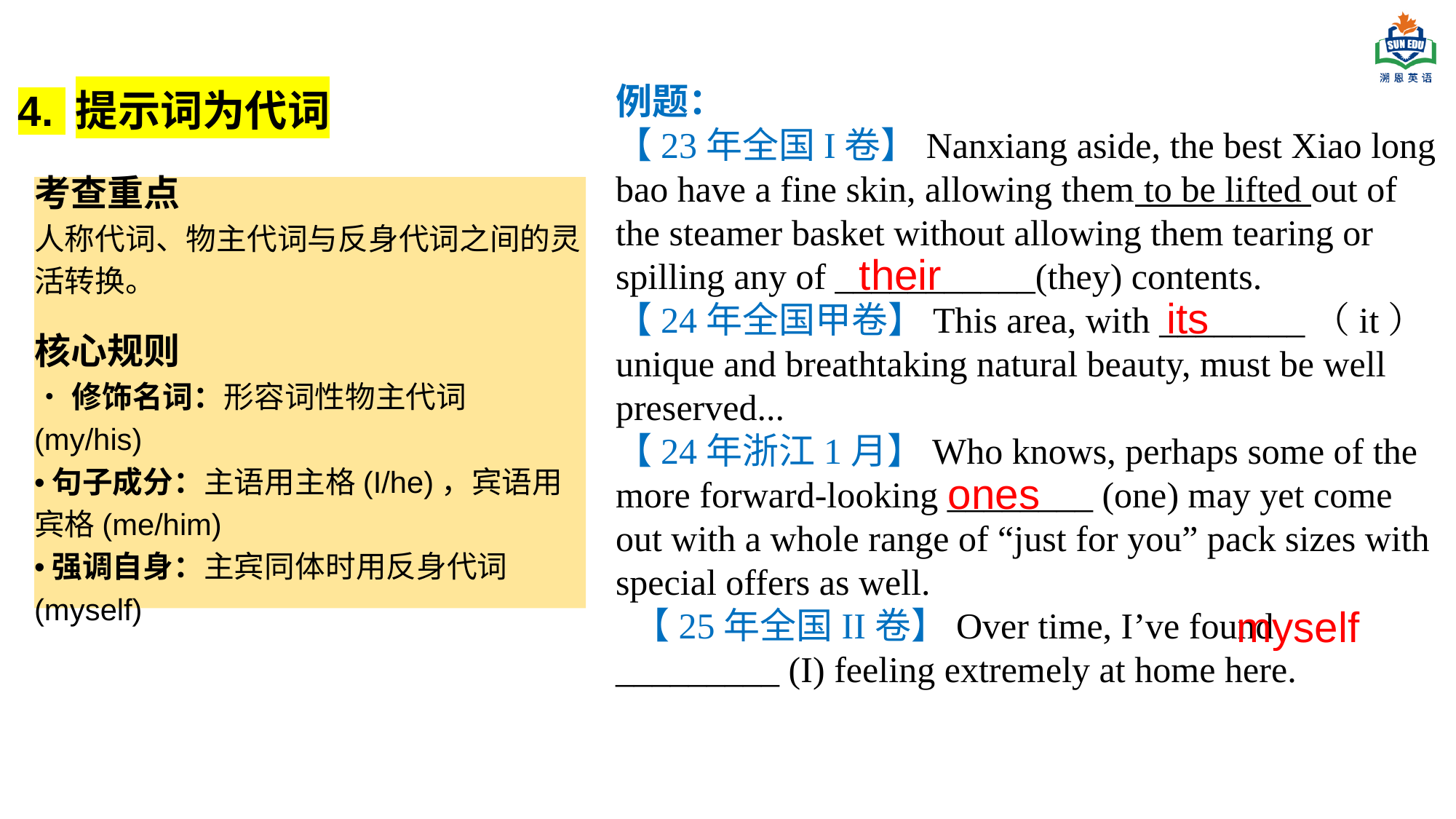

4. 提示词为代词
例题：
【23年全国I卷】Nanxiang aside, the best Xiao long bao have a fine skin, allowing them to be lifted out of the steamer basket without allowing them tearing or spilling any of ___________(they) contents.
【24年全国甲卷】This area, with ________（it）unique and breathtaking natural beauty, must be well preserved...
【24年浙江1月】Who knows, perhaps some of the more forward-looking ________ (one) may yet come out with a whole range of “just for you” pack sizes with special offers as well.
 【25年全国II卷】Over time, I’ve found _________ (I) feeling extremely at home here.

考查重点
人称代词、物主代词与反身代词之间的灵活转换。
核心规则
•修饰名词：形容词性物主代词 (my/his)
•句子成分：主语用主格(I/he)，宾语用宾格(me/him)
•强调自身：主宾同体时用反身代词(myself)
their
its
ones
myself